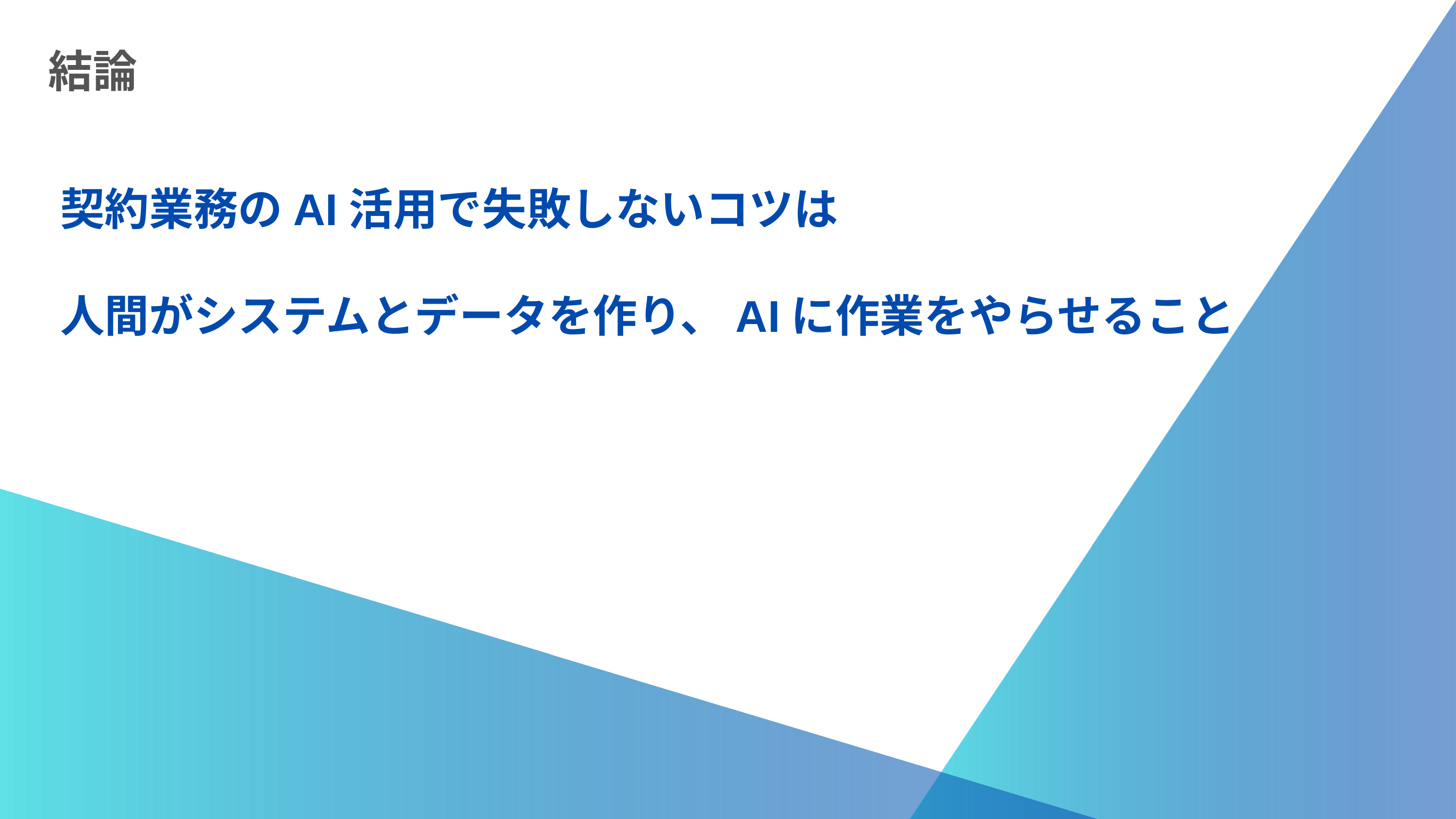

結論
契約業務のAI活用で失敗しないコツは

人間がシステムとデータを作り、AIに作業をやらせること